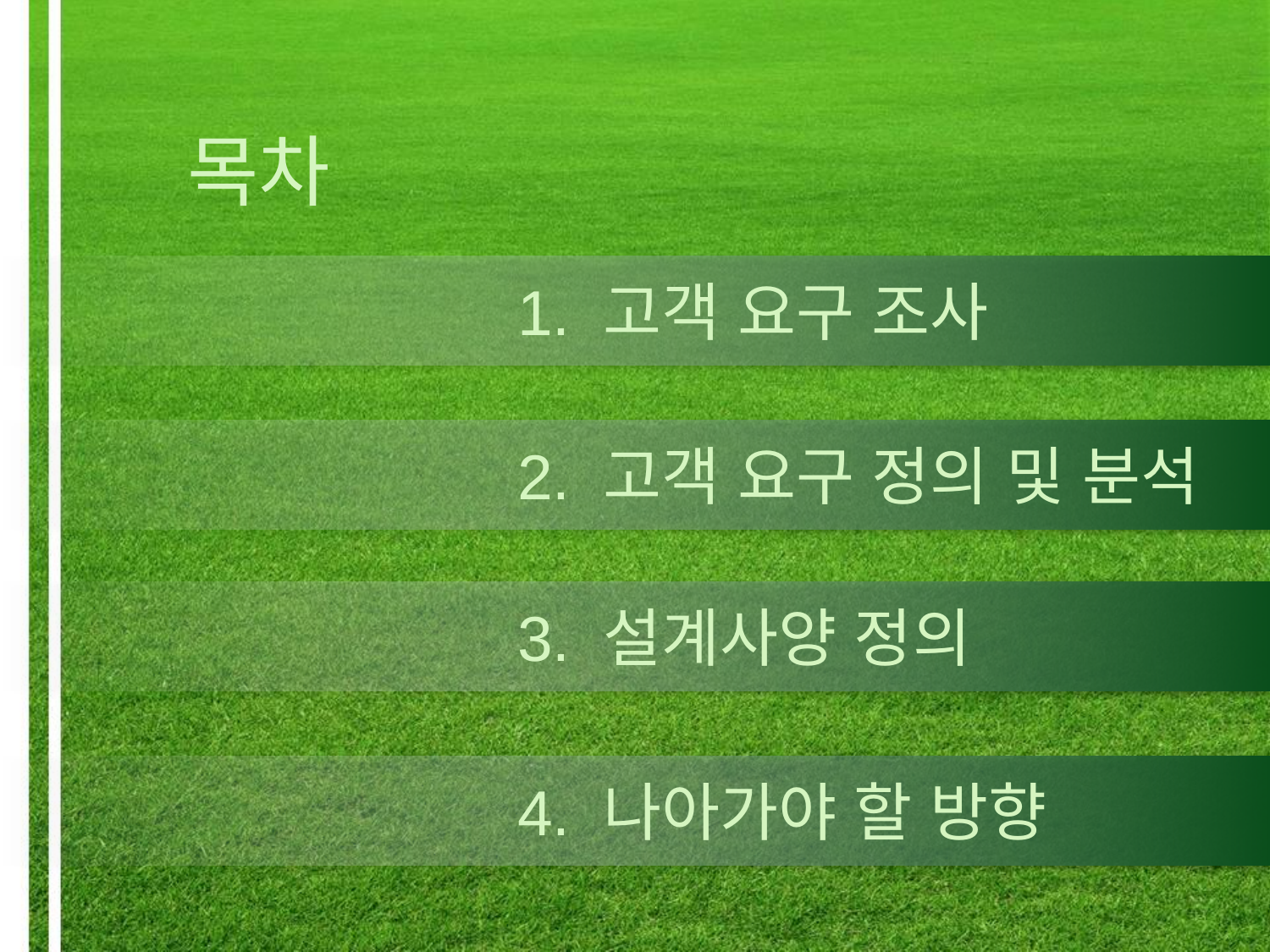

목차

1. 고객 요구 조사

2. 고객 요구 정의 및 분석

3. 설계사양 정의

4. 나아가야 할 방향